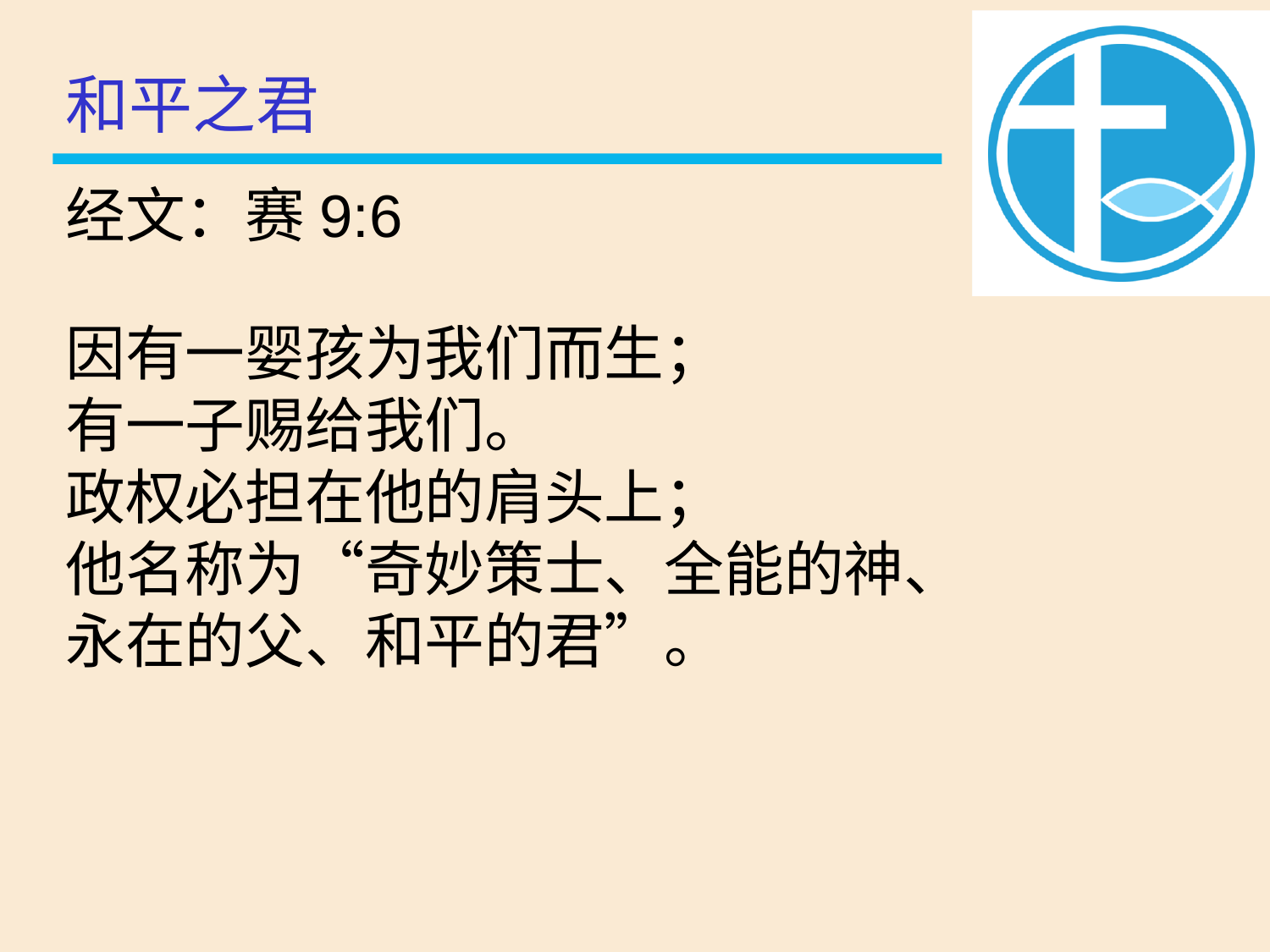

和平之君
经文：赛9:6

因有一婴孩为我们而生；
有一子赐给我们。
政权必担在他的肩头上；
他名称为“奇妙策士、全能的神、
永在的父、和平的君”。